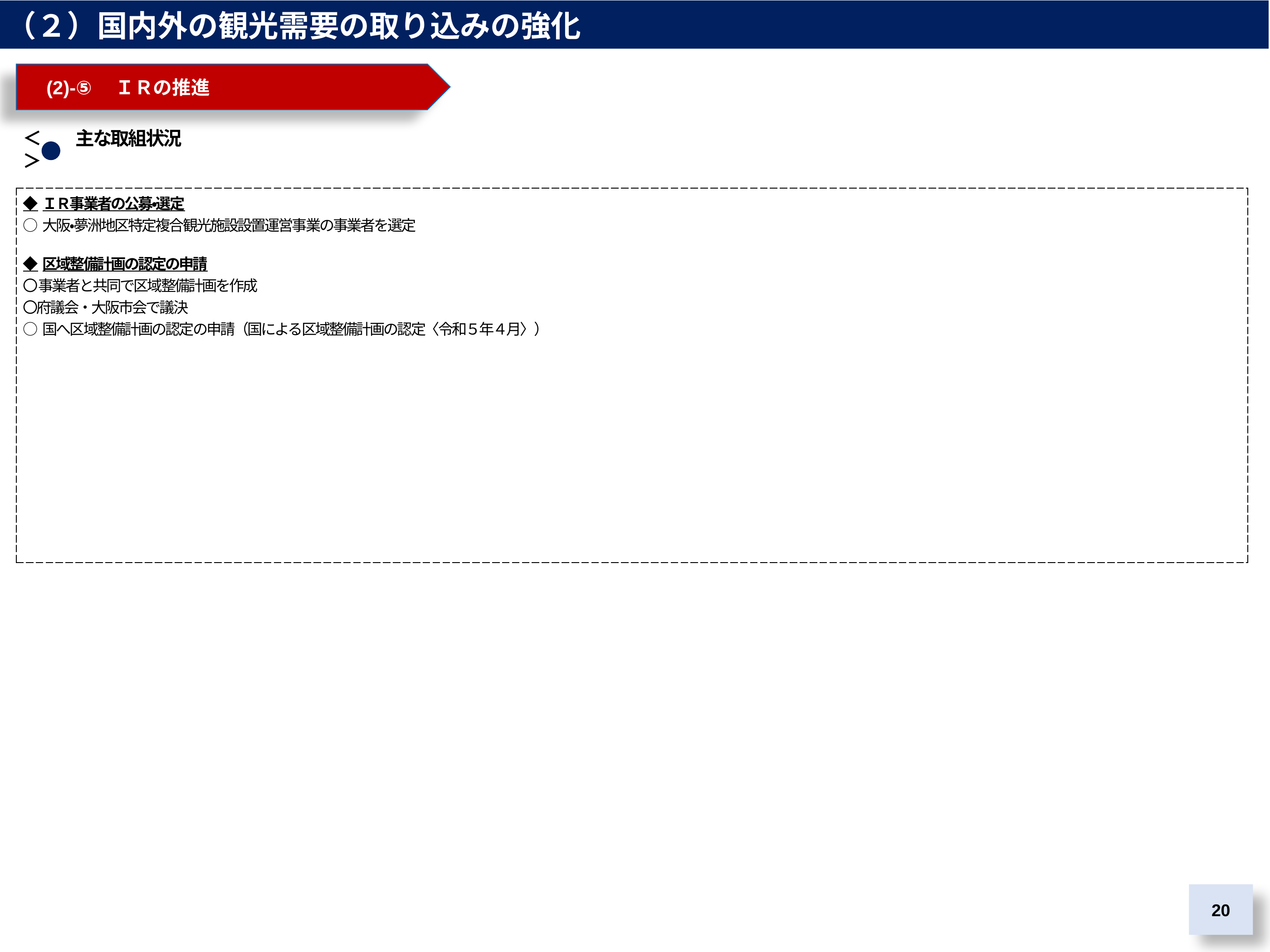

（２）国内外の観光需要の取り込みの強化
　(2)-⑤　ＩＲの推進
＜　　主な取組状況＞

| ◆ＩＲ事業者の公募・選定 ○大阪・夢洲地区特定複合観光施設設置運営事業の事業者を選定 ◆区域整備計画の認定の申請 〇事業者と共同で区域整備計画を作成 〇府議会・大阪市会で議決 ○国へ区域整備計画の認定の申請（国による区域整備計画の認定〈令和５年４月〉） |
| --- |
20